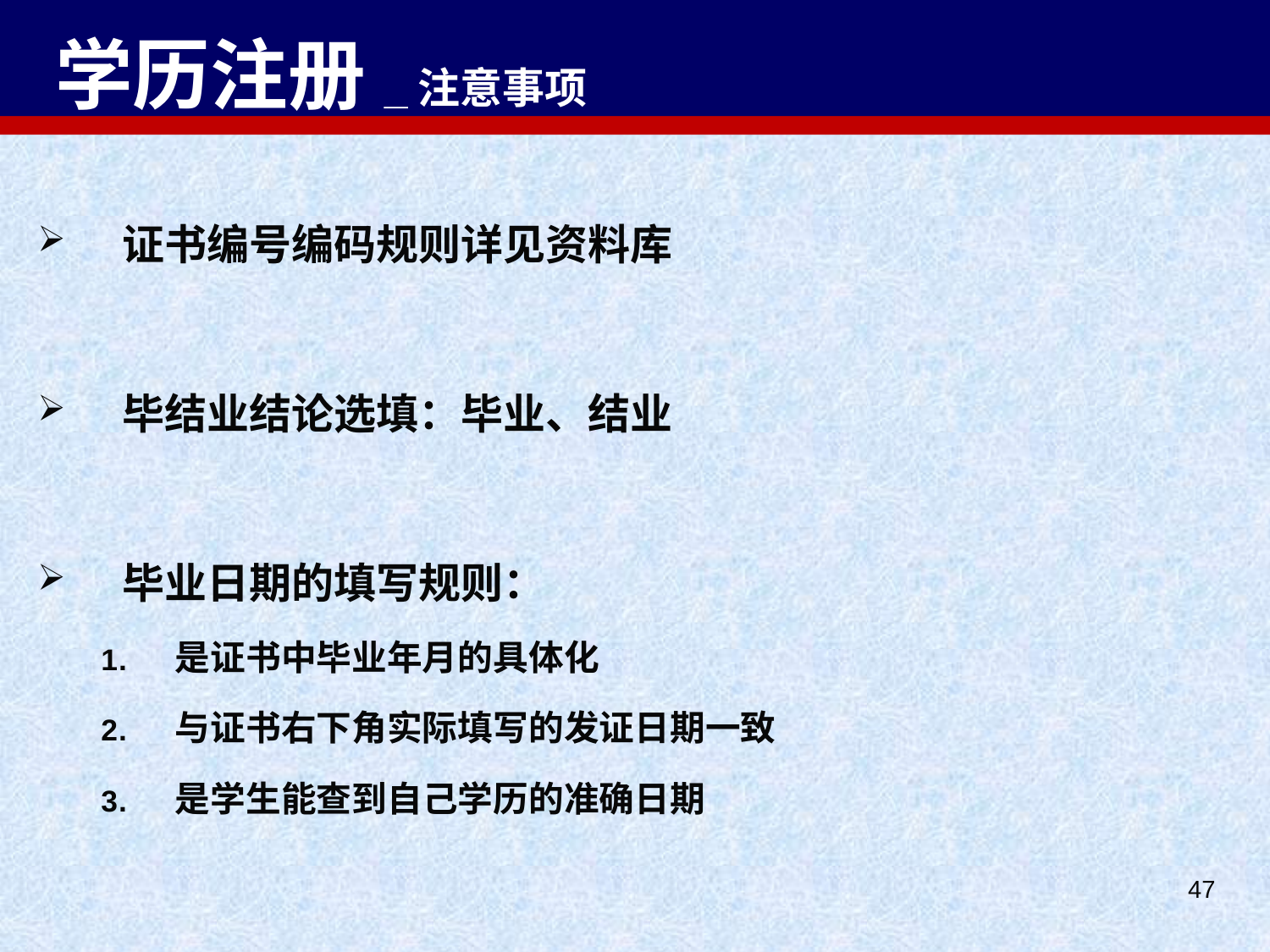

# 学历注册_注意事项
证书编号编码规则详见资料库

毕结业结论选填：毕业、结业

毕业日期的填写规则：
是证书中毕业年月的具体化
与证书右下角实际填写的发证日期一致
是学生能查到自己学历的准确日期
47